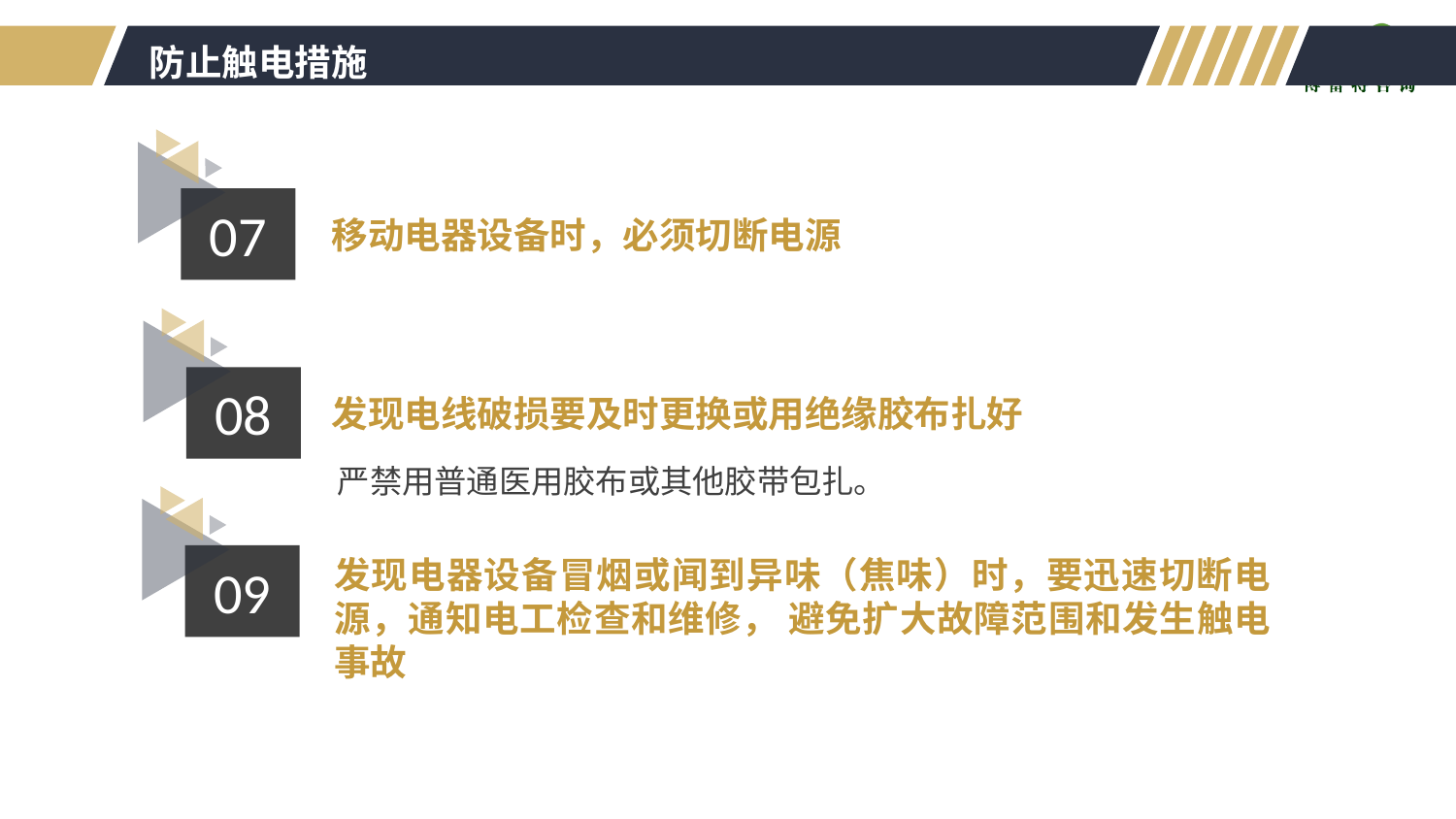

防止触电措施

07
移动电器设备时，必须切断电源

08
发现电线破损要及时更换或用绝缘胶布扎好
严禁用普通医用胶布或其他胶带包扎。

发现电器设备冒烟或闻到异味（焦味）时，要迅速切断电源，通知电工检查和维修， 避免扩大故障范围和发生触电事故
09